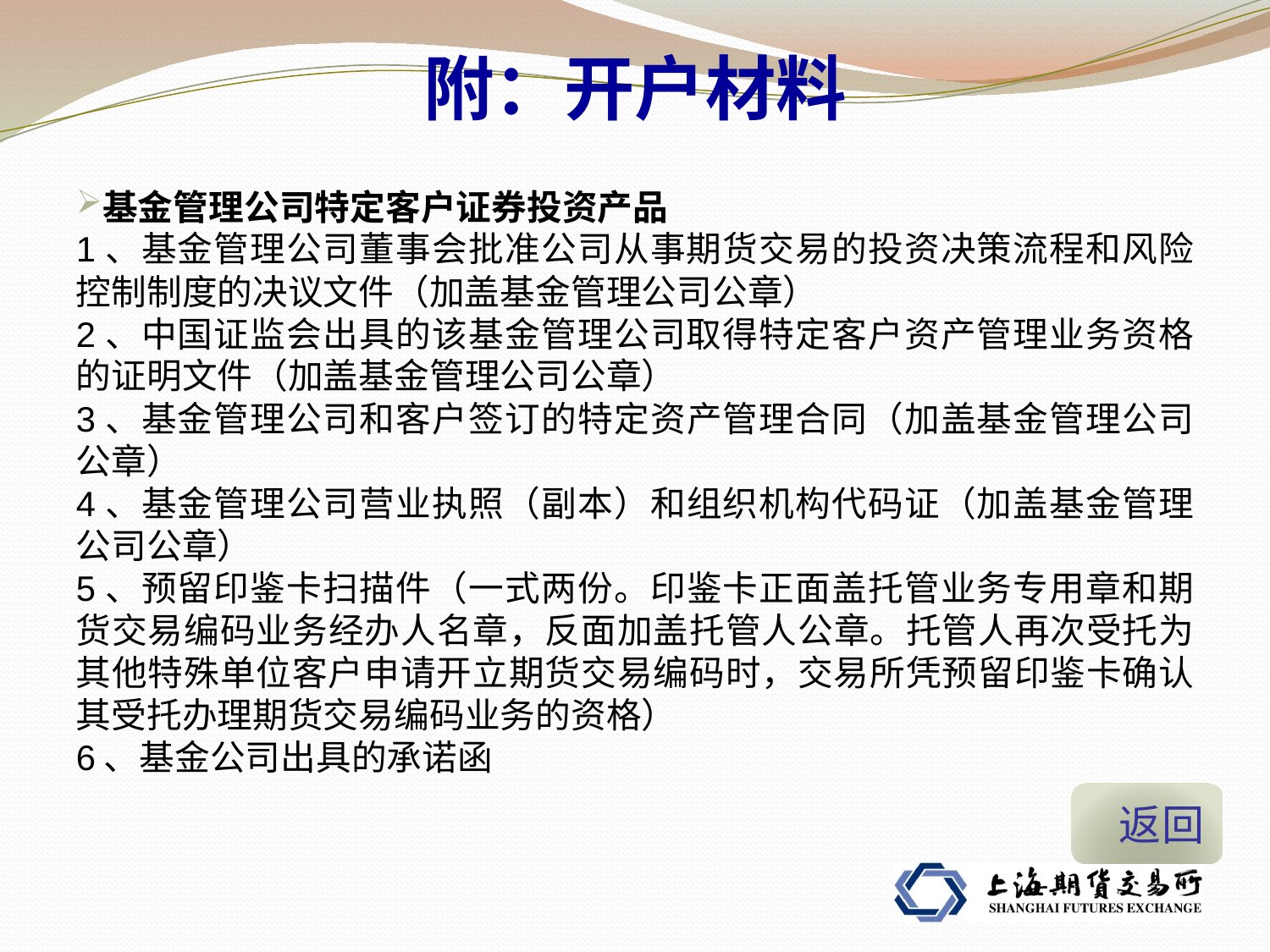

附：开户材料
基金管理公司特定客户证券投资产品
1、基金管理公司董事会批准公司从事期货交易的投资决策流程和风险控制制度的决议文件（加盖基金管理公司公章）
2、中国证监会出具的该基金管理公司取得特定客户资产管理业务资格的证明文件（加盖基金管理公司公章）
3、基金管理公司和客户签订的特定资产管理合同（加盖基金管理公司公章）
4、基金管理公司营业执照（副本）和组织机构代码证（加盖基金管理公司公章）
5、预留印鉴卡扫描件（一式两份。印鉴卡正面盖托管业务专用章和期货交易编码业务经办人名章，反面加盖托管人公章。托管人再次受托为其他特殊单位客户申请开立期货交易编码时，交易所凭预留印鉴卡确认其受托办理期货交易编码业务的资格）
6、基金公司出具的承诺函

  返回